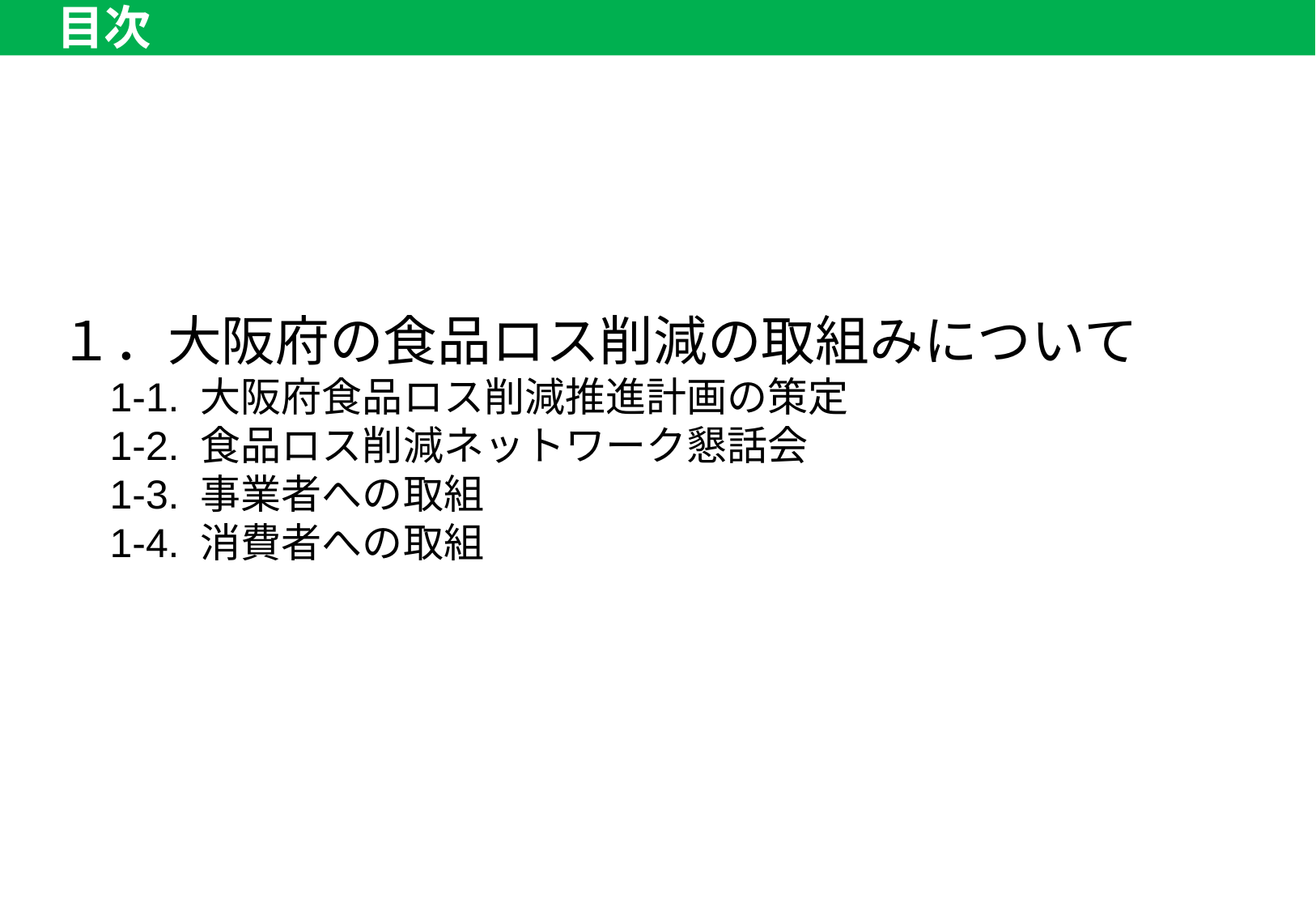

目次
１．大阪府の食品ロス削減の取組みについて
　1-1. 大阪府食品ロス削減推進計画の策定
　1-2. 食品ロス削減ネットワーク懇話会
　1-3. 事業者への取組
　1-4. 消費者への取組